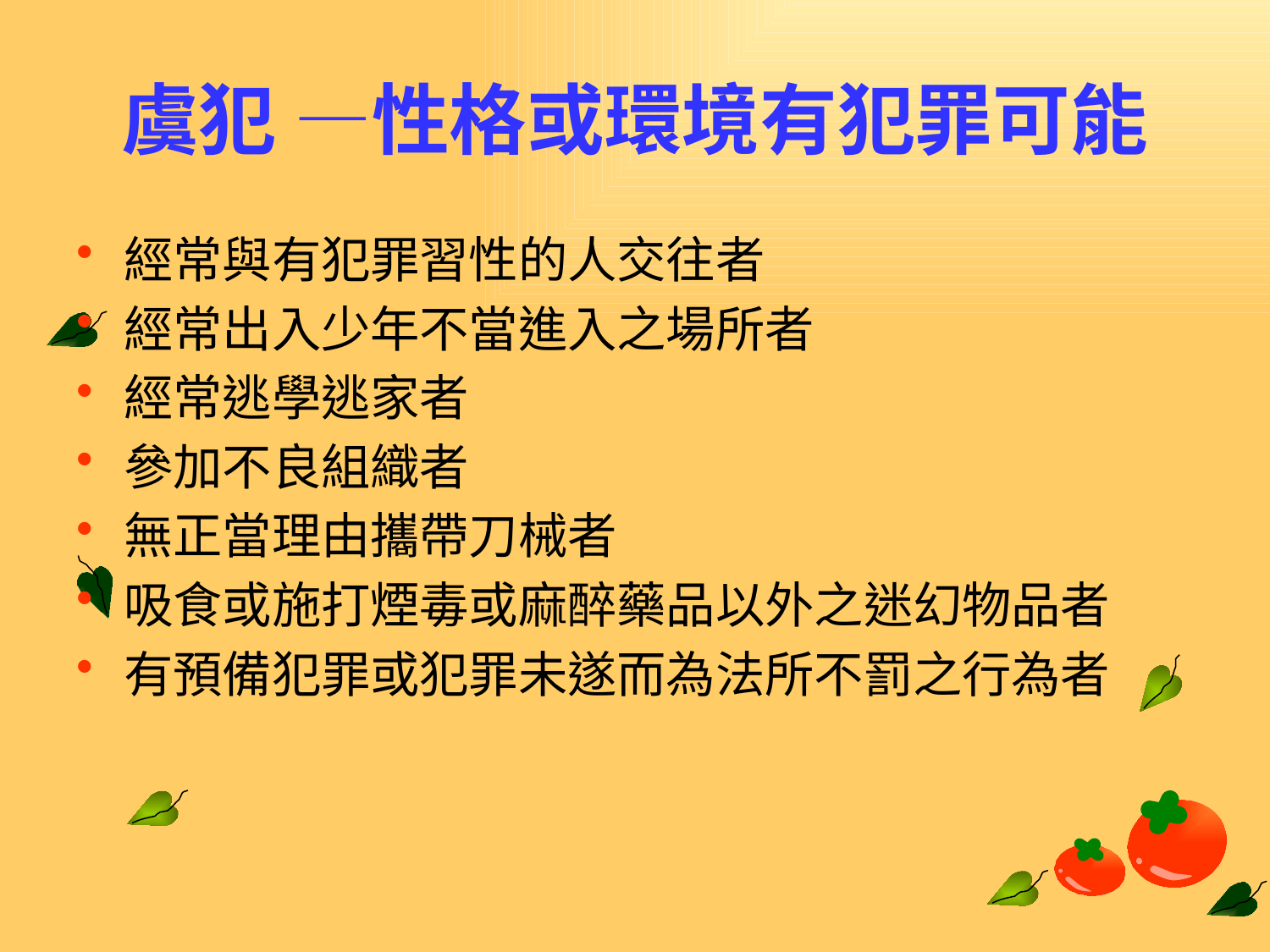

# 虞犯 —性格或環境有犯罪可能
經常與有犯罪習性的人交往者
經常出入少年不當進入之場所者
經常逃學逃家者
參加不良組織者
無正當理由攜帶刀械者
吸食或施打煙毒或麻醉藥品以外之迷幻物品者
有預備犯罪或犯罪未遂而為法所不罰之行為者